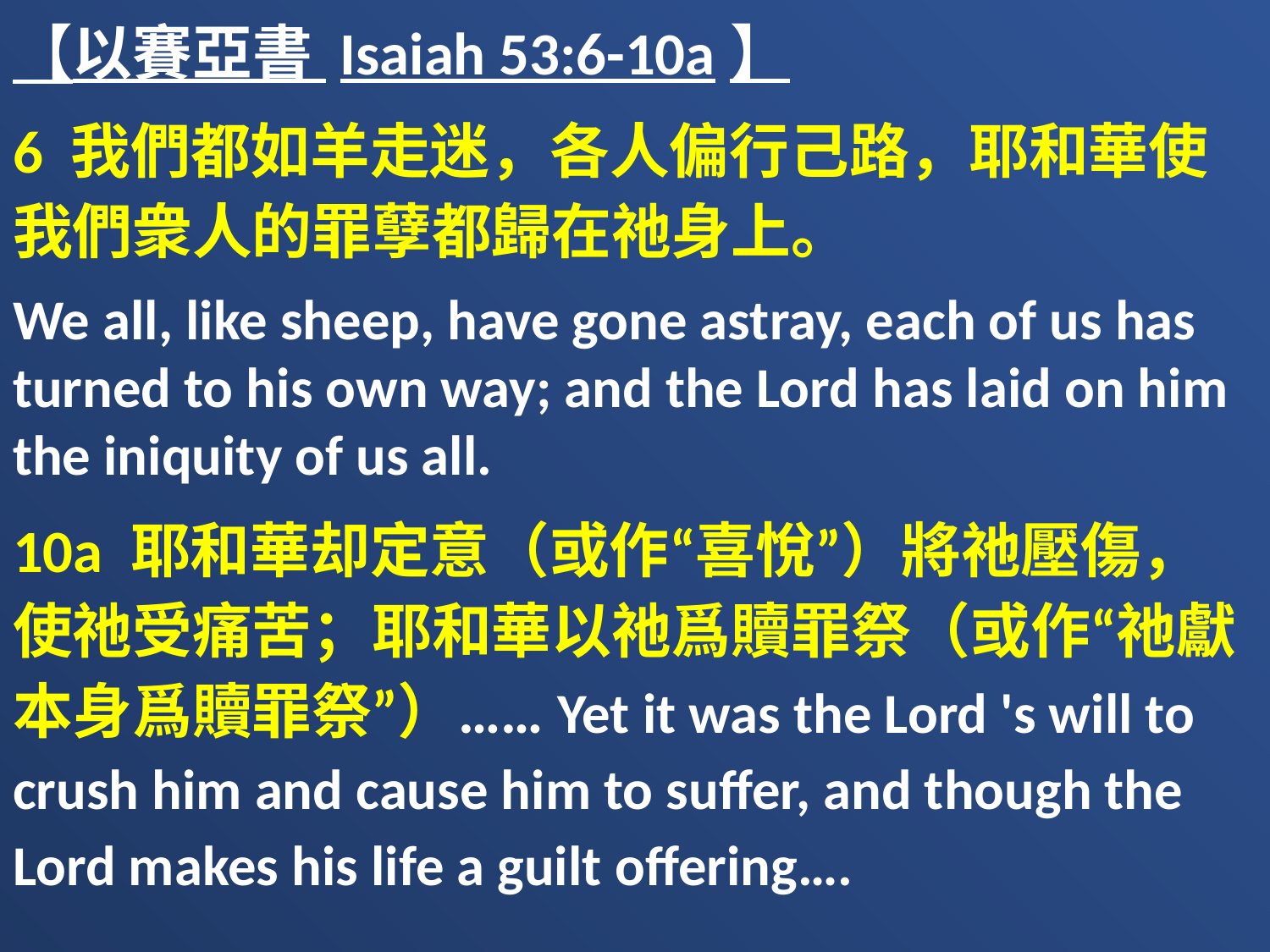

【以賽亞書 Isaiah 53:6-10a】
6 我們都如羊走迷，各人偏行己路，耶和華使我們衆人的罪孽都歸在祂身上。
We all, like sheep, have gone astray, each of us has turned to his own way; and the Lord has laid on him the iniquity of us all.
10a 耶和華却定意（或作“喜悅”）將祂壓傷，使祂受痛苦；耶和華以祂爲贖罪祭（或作“祂獻本身爲贖罪祭”）……Yet it was the Lord 's will to crush him and cause him to suffer, and though the Lord makes his life a guilt offering….